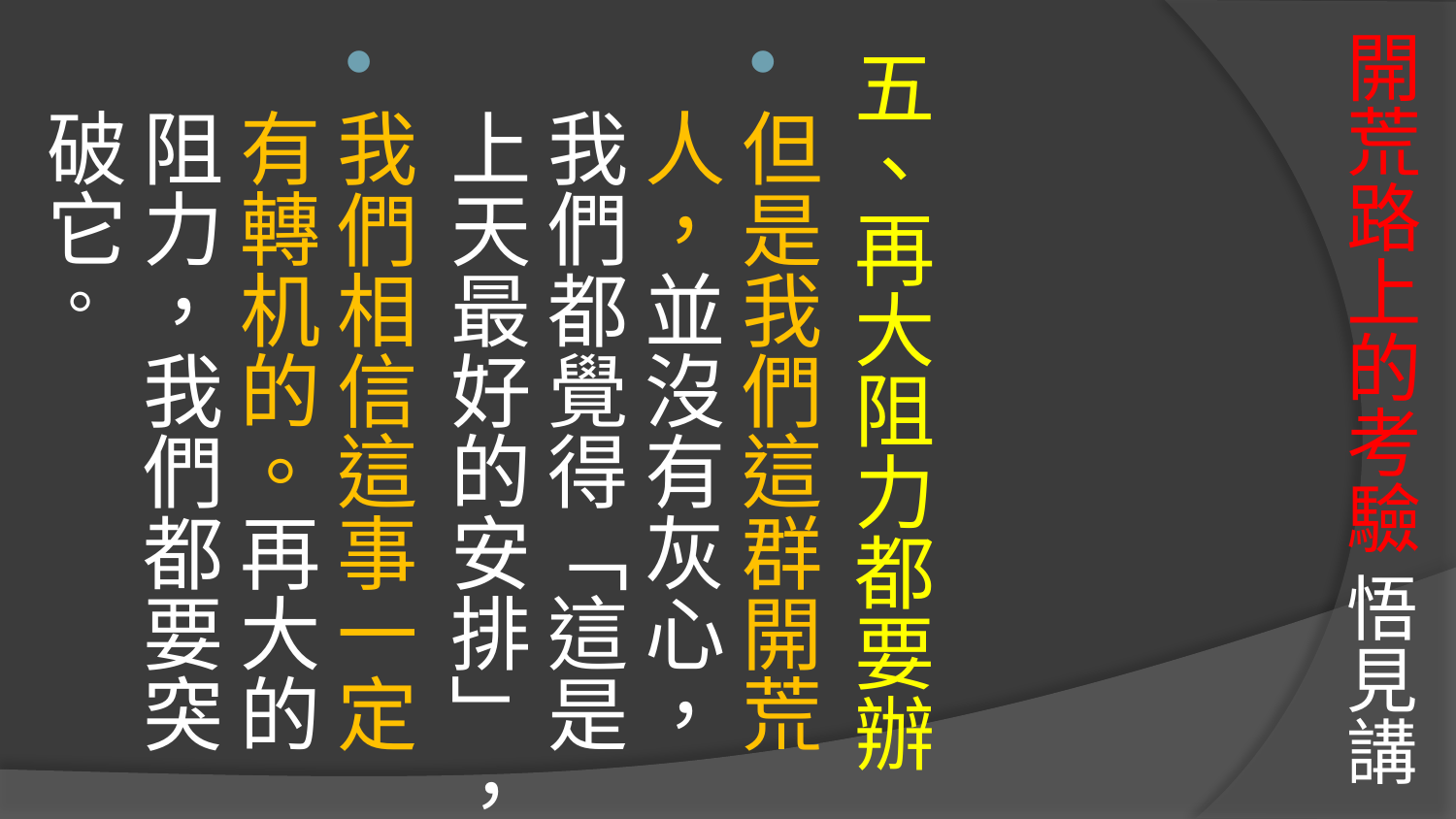

# 開荒路上的考驗 悟見講
五、再大阻力都要辦
但是我們這群開荒人，並沒有灰心，我們都覺得「這是上天最好的安排」，
我們相信這事一定有轉机的。再大的阻力，我們都要突破它。